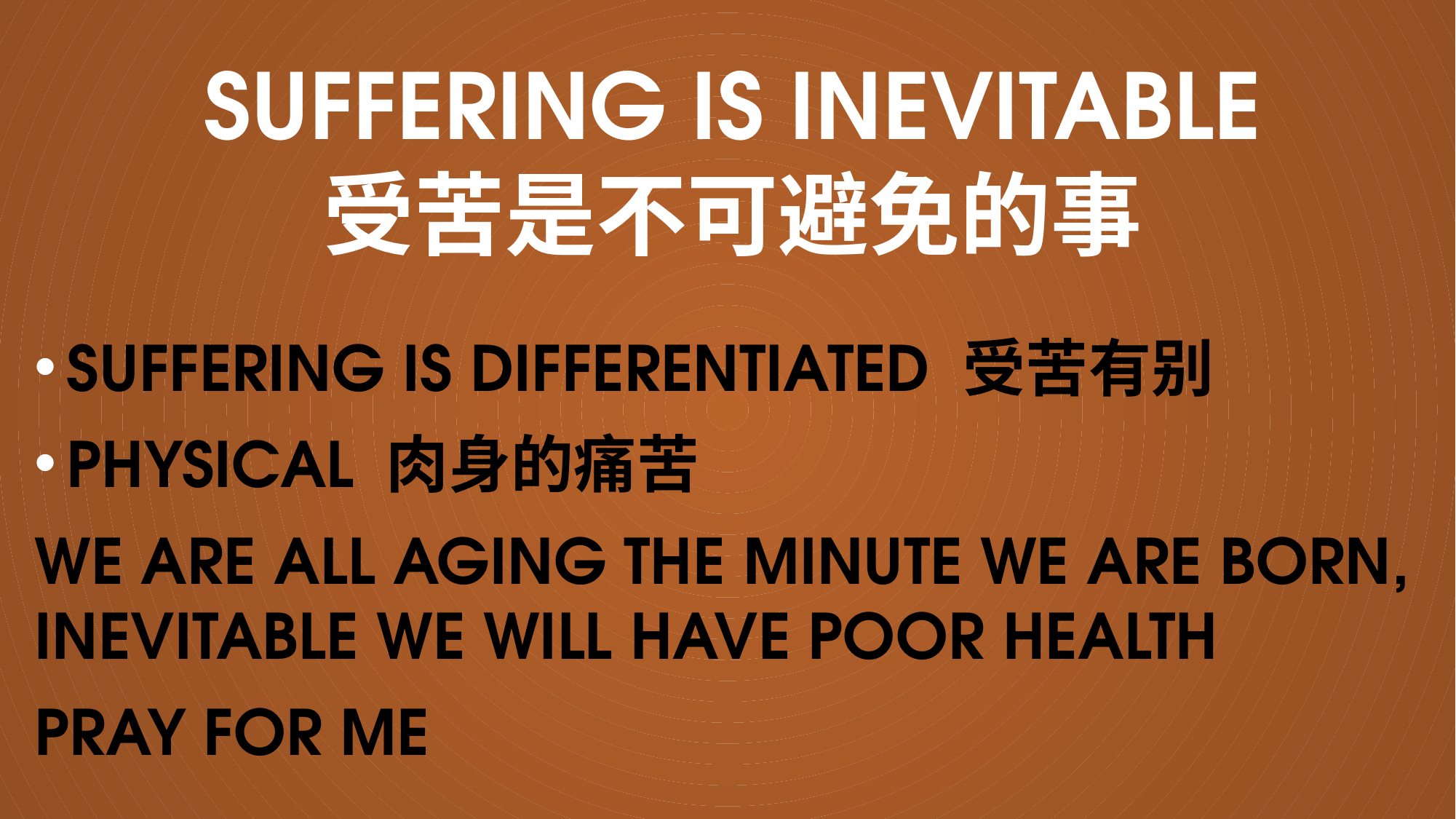

# SUFFERING IS INEVITABLE 受苦是不可避免的事
Suffering is differentiated 受苦有别
Physical 肉身的痛苦
We are all Aging the minute we are born, inevitable we will have poor health
Pray for Me